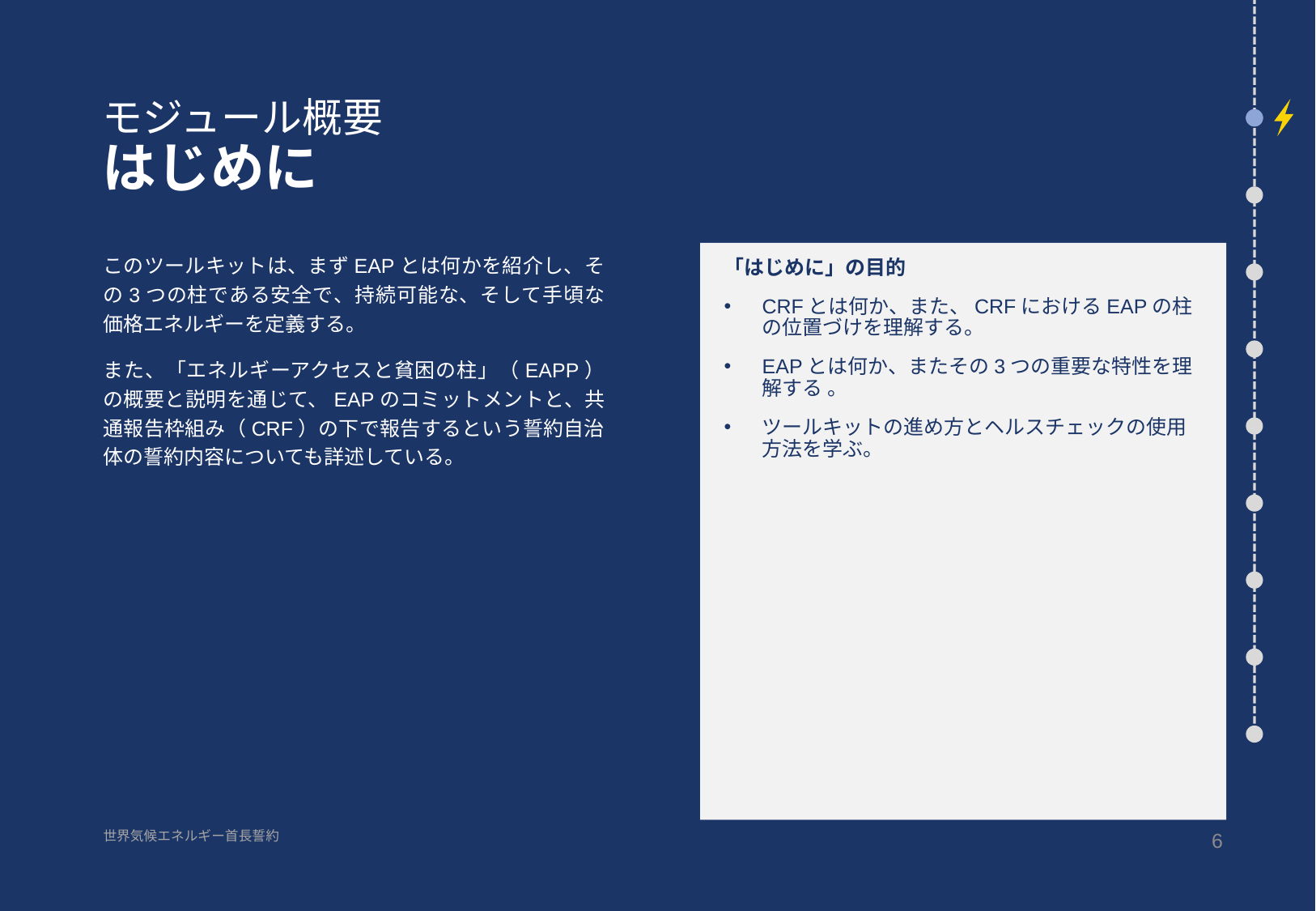

# モジュール概要 はじめに

このツールキットは、まずEAPとは何かを紹介し、その3つの柱である安全で、持続可能な、そして手頃な価格エネルギーを定義する。
また、「エネルギーアクセスと貧困の柱」（EAPP）の概要と説明を通じて、EAPのコミットメントと、共通報告枠組み（CRF）の下で報告するという誓約自治体の誓約内容についても詳述している。
「はじめに」の目的
CRFとは何か、また、CRFにおけるEAPの柱の位置づけを理解する。
EAPとは何か、またその3つの重要な特性を理解する 。
ツールキットの進め方とヘルスチェックの使用方法を学ぶ。
6